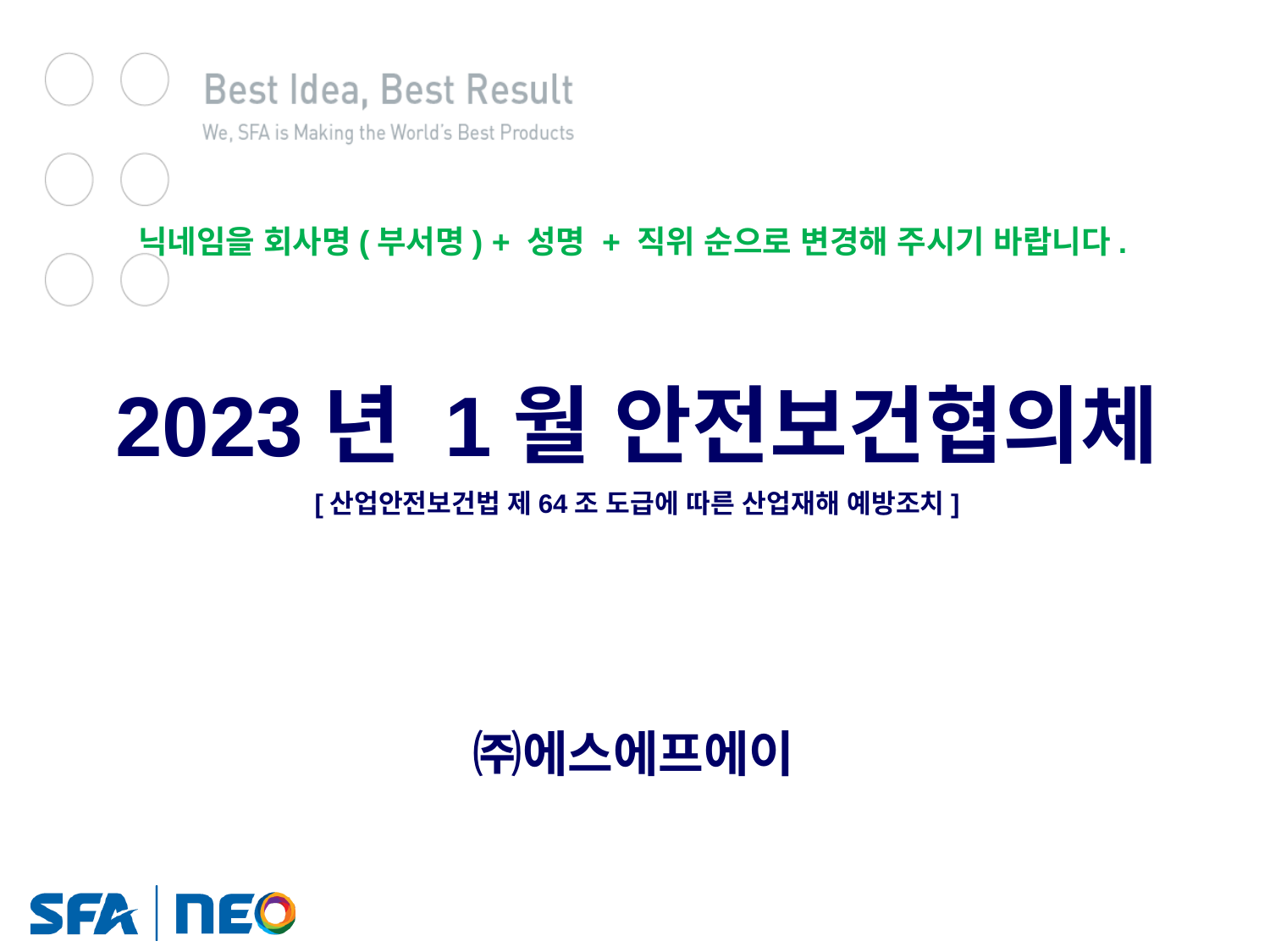

닉네임을 회사명(부서명) + 성명 + 직위 순으로 변경해 주시기 바랍니다.
2023년 1월 안전보건협의체
[산업안전보건법 제64조 도급에 따른 산업재해 예방조치]
㈜에스에프에이